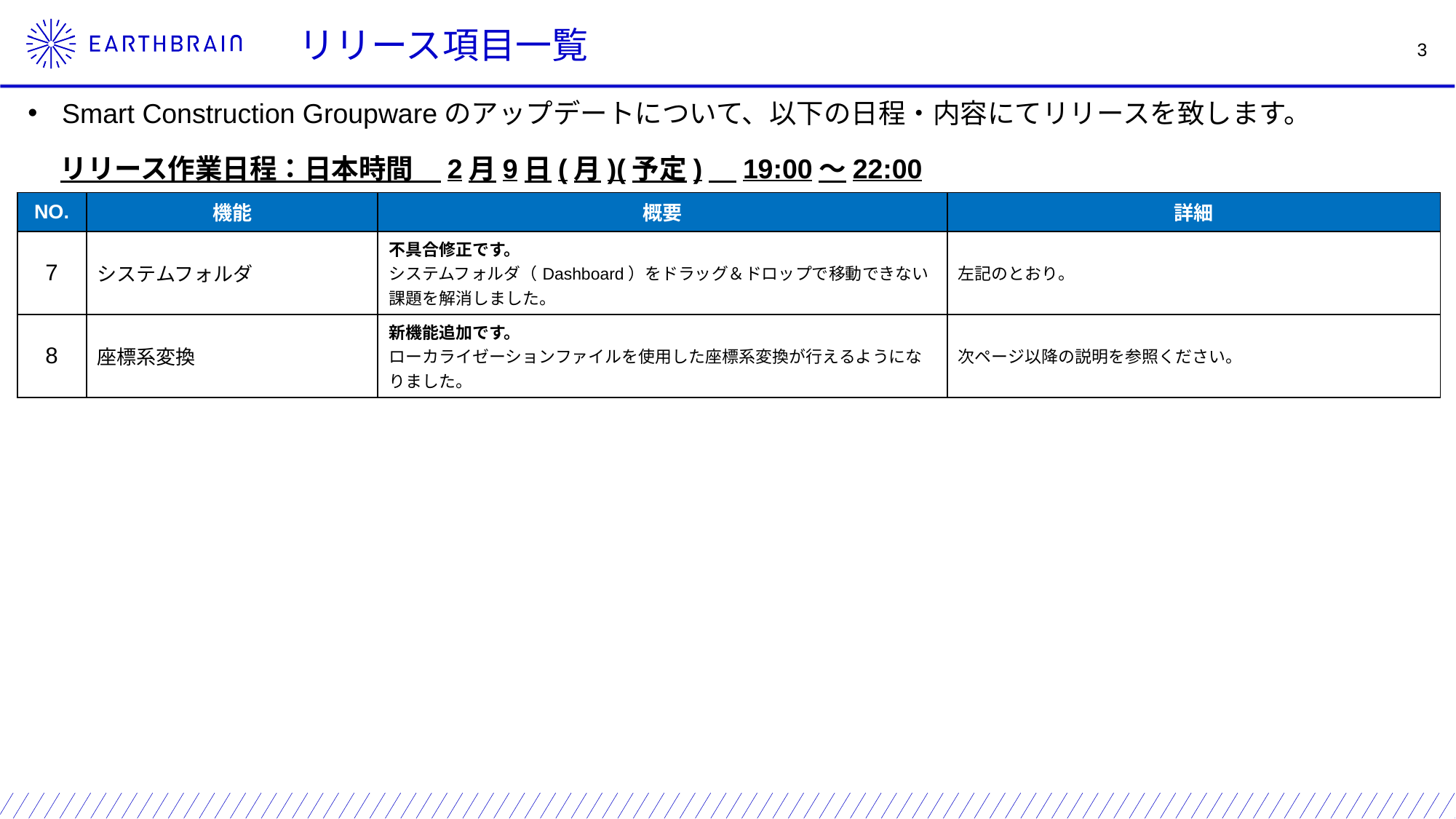

リリース項目一覧
Smart Construction Groupwareのアップデートについて、以下の日程・内容にてリリースを致します。
リリース作業日程：日本時間　2月9日(月)(予定)　19:00～22:00
| NO. | 機能 | 概要 | 詳細 |
| --- | --- | --- | --- |
| 7 | システムフォルダ | 不具合修正です。 システムフォルダ（Dashboard）をドラッグ＆ドロップで移動できない課題を解消しました。 | 左記のとおり。 |
| 8 | 座標系変換 | 新機能追加です。 ローカライゼーションファイルを使用した座標系変換が行えるようになりました。 | 次ページ以降の説明を参照ください。 |